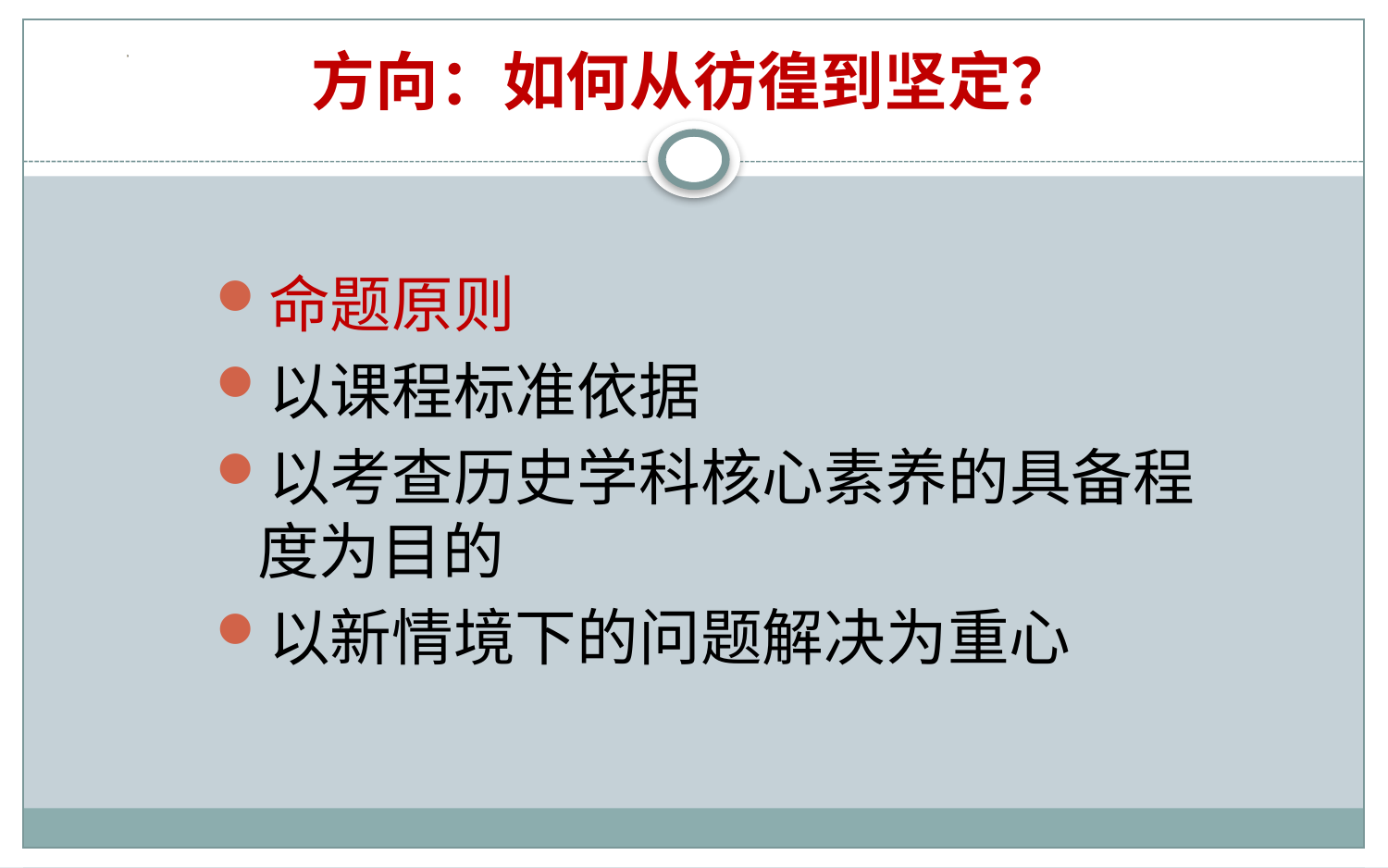

# 方向：如何从彷徨到坚定？
命题原则
以课程标准依据
以考查历史学科核心素养的具备程度为目的
以新情境下的问题解决为重心